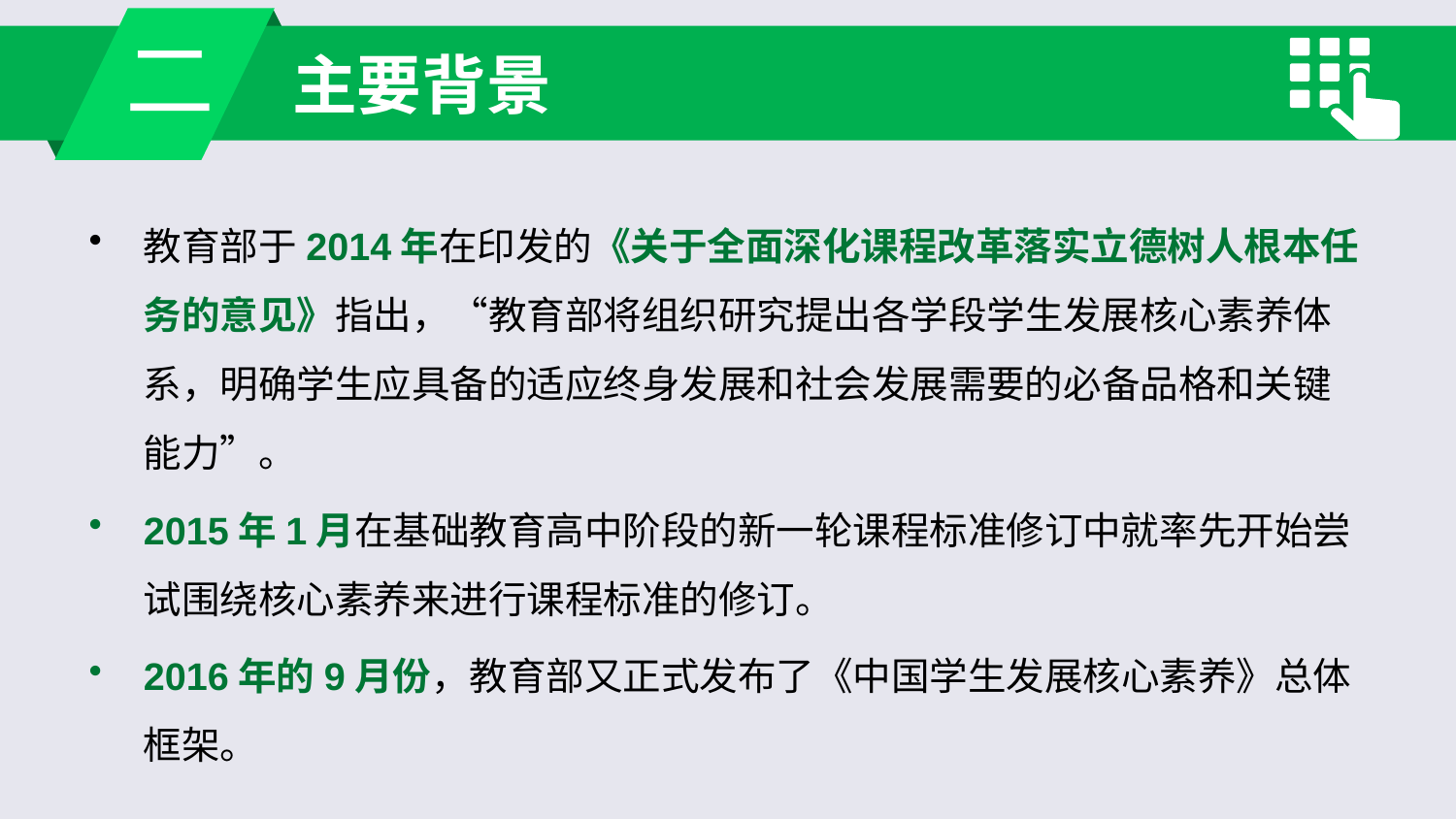

二
# 主要背景

教育部于2014年在印发的《关于全面深化课程改革落实立德树人根本任务的意见》指出，“教育部将组织研究提出各学段学生发展核心素养体系，明确学生应具备的适应终身发展和社会发展需要的必备品格和关键能力”。
2015年1月在基础教育高中阶段的新一轮课程标准修订中就率先开始尝试围绕核心素养来进行课程标准的修订。
2016年的9月份，教育部又正式发布了《中国学生发展核心素养》总体框架。